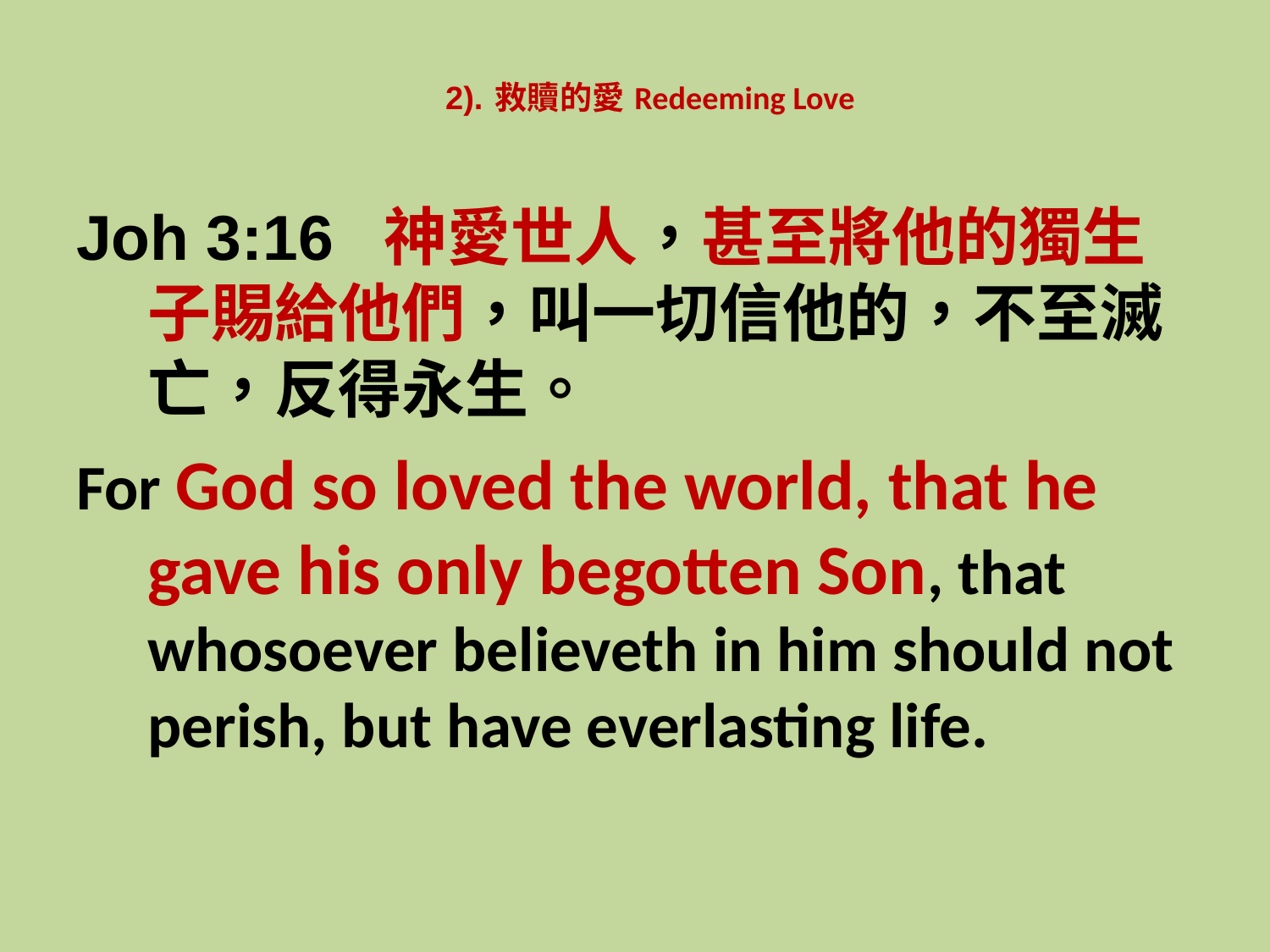

# 2). 救贖的愛 Redeeming Love
Joh 3:16  神愛世人，甚至將他的獨生子賜給他們，叫一切信他的，不至滅亡，反得永生。
For God so loved the world, that he gave his only begotten Son, that whosoever believeth in him should not perish, but have everlasting life.